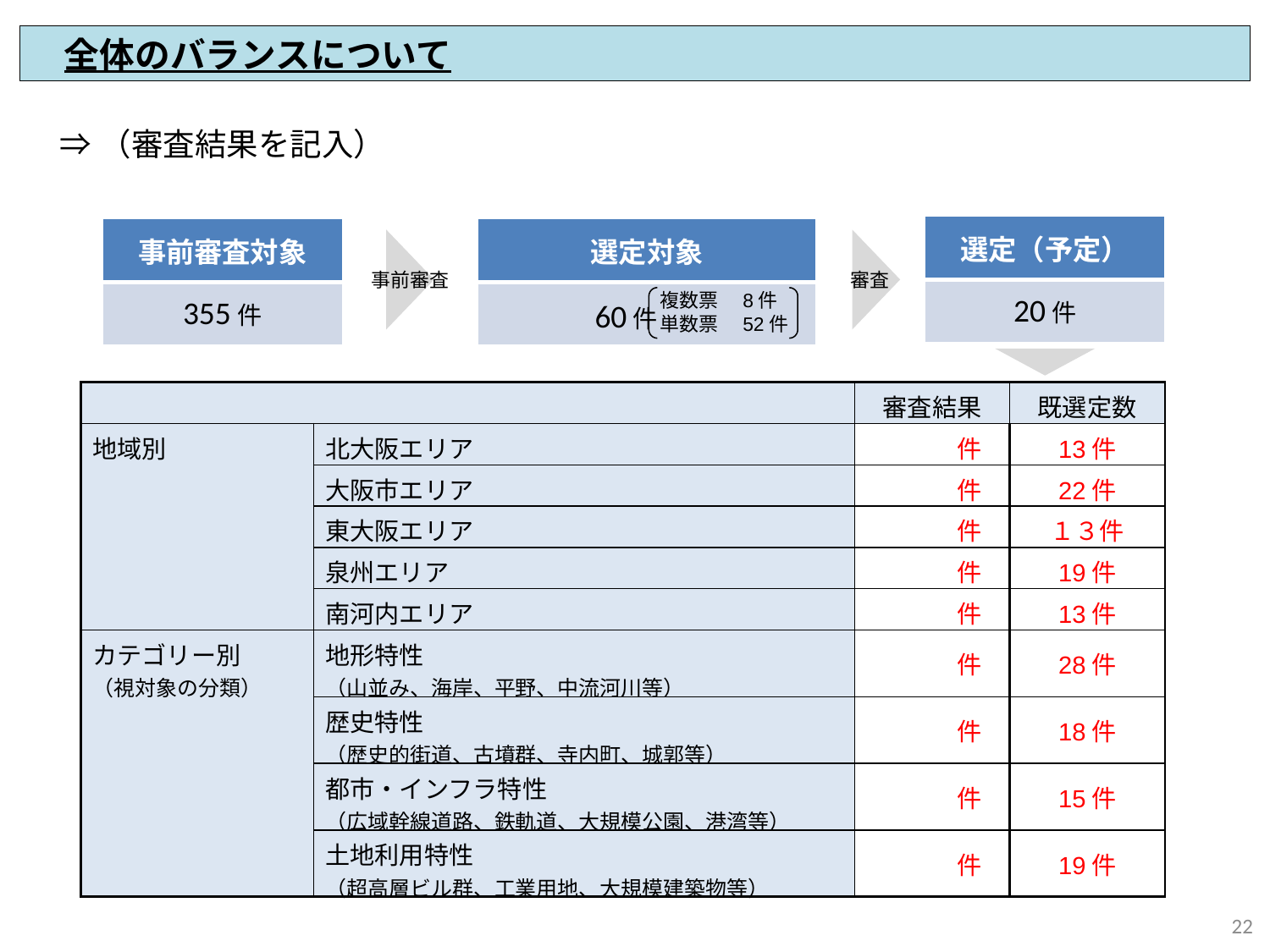

全体のバランスについて
⇒（審査結果を記入）
| 選定（予定） |
| --- |
| 20件 |
| 事前審査対象 |
| --- |
| 355件 |
| 選定対象 |
| --- |
| 60件 |

事前審査
審査
複数票　8件
単数票　52件

|  |  | 審査結果 | 既選定数 |
| --- | --- | --- | --- |
| 地域別 | 北大阪エリア | 件 | 13件 |
|  | 大阪市エリア | 件 | 22件 |
|  | 東大阪エリア | 件 | １３件 |
|  | 泉州エリア | 件 | 19件 |
|  | 南河内エリア | 件 | 13件 |
| カテゴリー別　 （視対象の分類） | 地形特性 （山並み、海岸、平野、中流河川等） | 件 | 28件 |
|  | 歴史特性 （歴史的街道、古墳群、寺内町、城郭等） | 件 | 18件 |
|  | 都市・インフラ特性 （広域幹線道路、鉄軌道、大規模公園、港湾等） | 件 | 15件 |
|  | 土地利用特性 （超高層ビル群、工業用地、大規模建築物等） | 件 | 19件 |
22